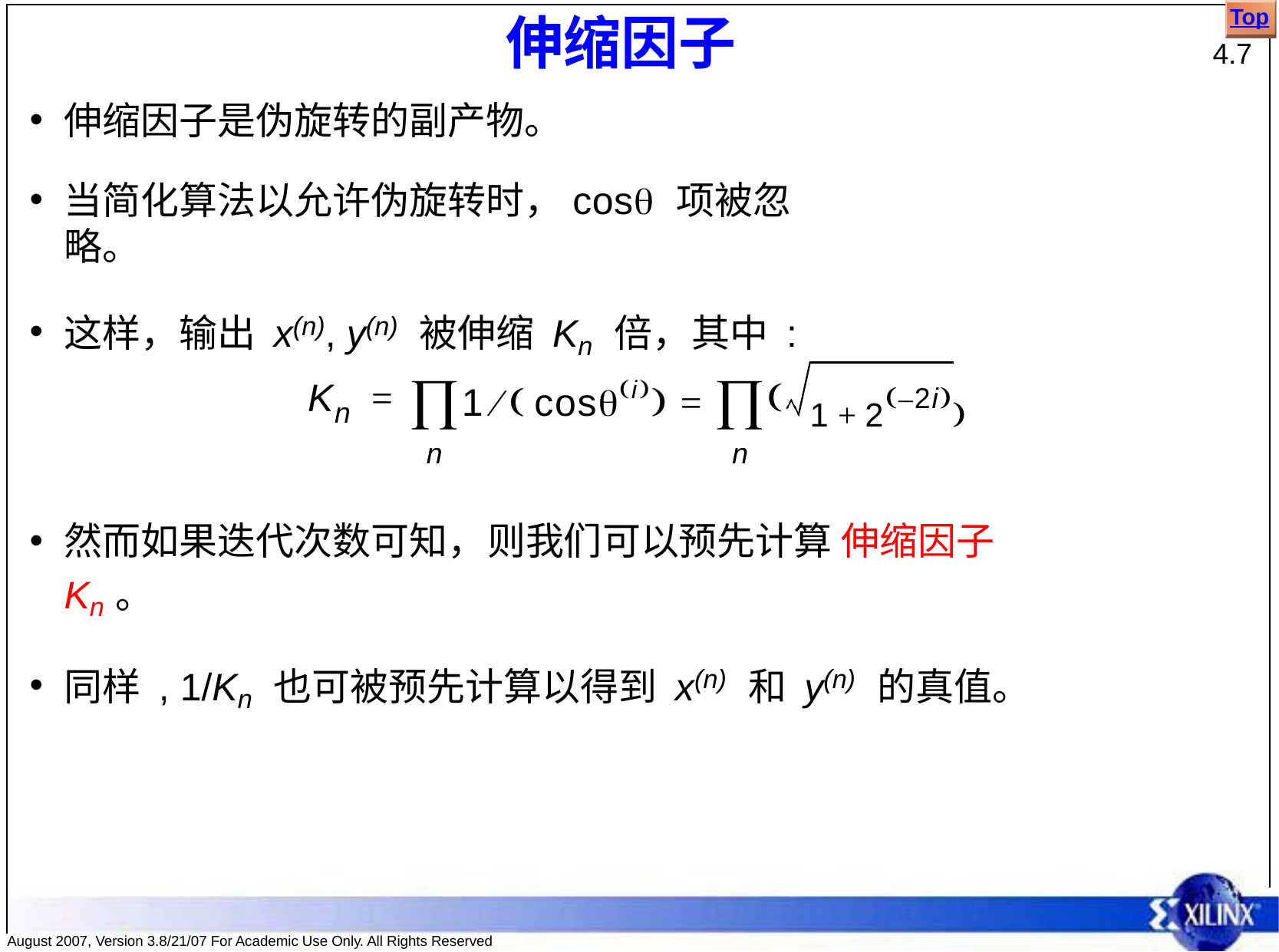

Top
# 伸缩因子
4.7
伸缩因子是伪旋转的副产物。
当简化算法以允许伪旋转时，cosθ 项被忽略。
这样，输出 x(n), y(n) 被伸缩 Kn 倍，其中 :
1 + 2(–2i))

∏
n
∏
n
K	=
1 ⁄ ( cosθ(i))	=
(
n

然而如果迭代次数可知，则我们可以预先计算 伸缩因子 Kn。
同样 , 1/Kn 也可被预先计算以得到 x(n) 和 y(n) 的真值。
August 2007, Version 3.8/21/07 For Academic Use Only. All Rights Reserved